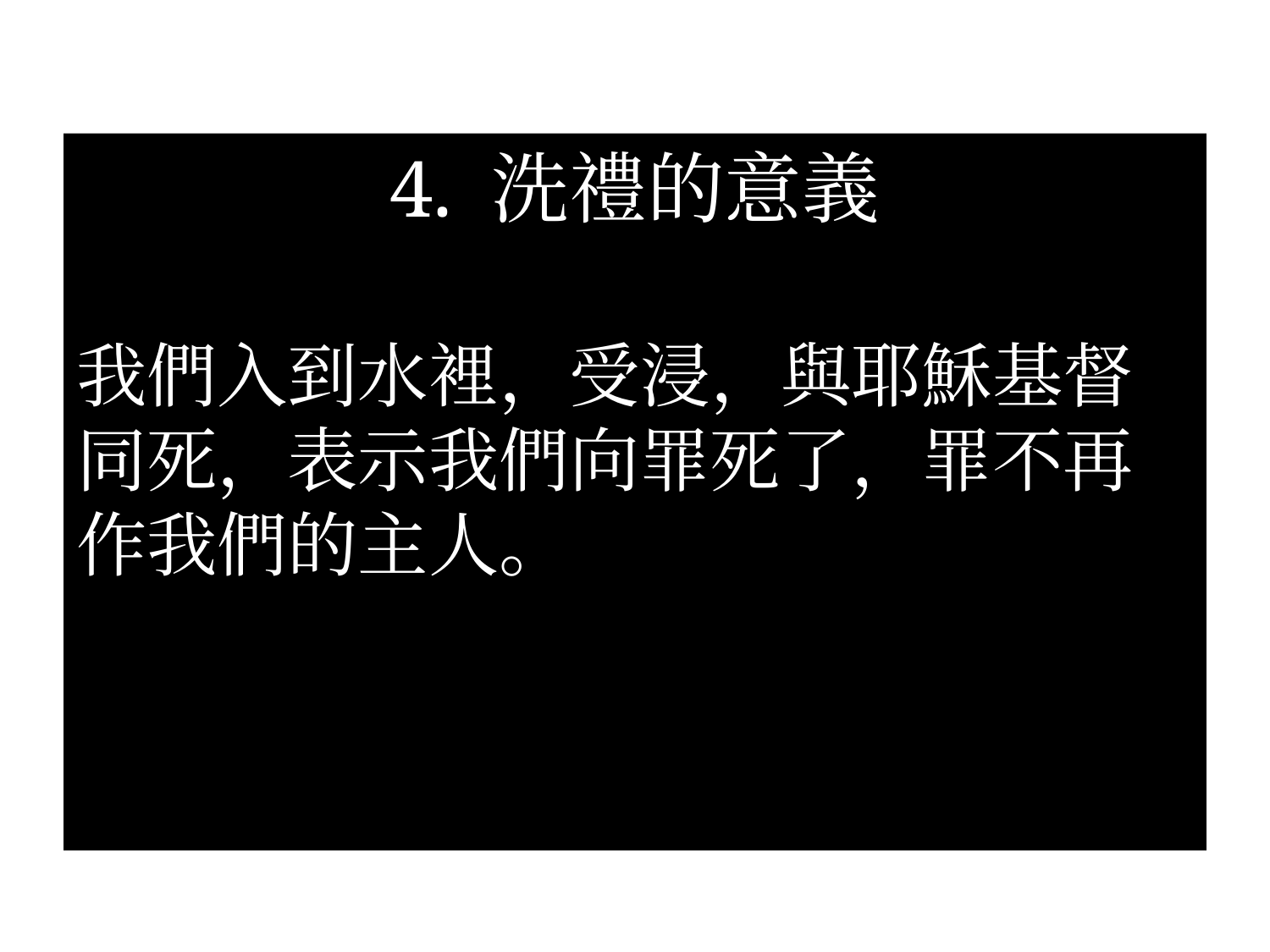

4. 洗禮的意義

我們入到水裡，受浸，與耶穌基督同死，表示我們向罪死了，罪不再作我們的主人。